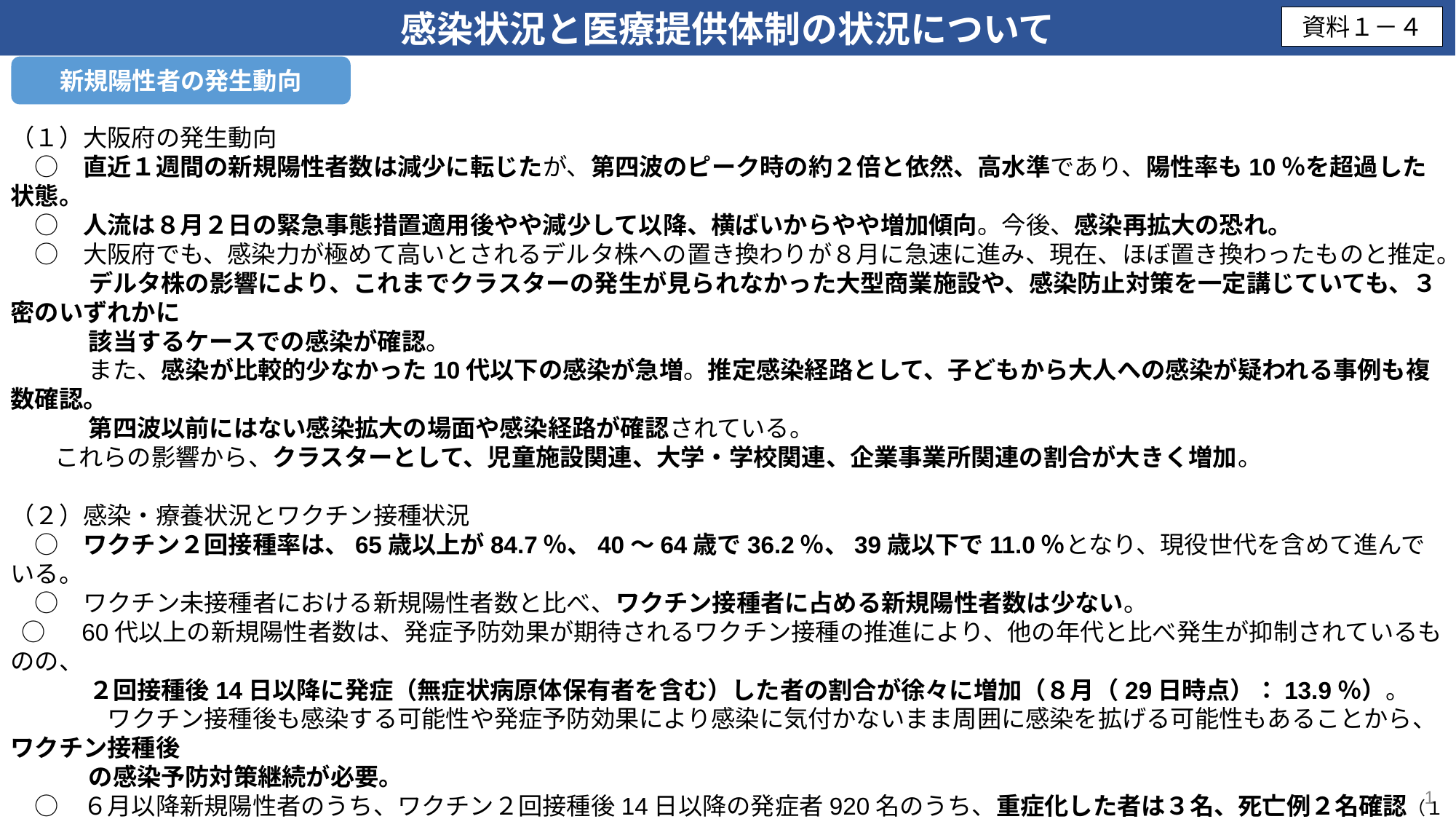

感染状況と医療提供体制の状況について
資料１－４
新規陽性者の発生動向

（１）大阪府の発生動向
　○　直近１週間の新規陽性者数は減少に転じたが、第四波のピーク時の約２倍と依然、高水準であり、陽性率も10％を超過した状態。
　○　人流は８月２日の緊急事態措置適用後やや減少して以降、横ばいからやや増加傾向。今後、感染再拡大の恐れ。
　○　大阪府でも、感染力が極めて高いとされるデルタ株への置き換わりが８月に急速に進み、現在、ほぼ置き換わったものと推定。
　　　 デルタ株の影響により、これまでクラスターの発生が見られなかった大型商業施設や、感染防止対策を一定講じていても、３密のいずれかに
　　　 該当するケースでの感染が確認。
　　　 また、感染が比較的少なかった10代以下の感染が急増。推定感染経路として、子どもから大人への感染が疑われる事例も複数確認。
　　　 第四波以前にはない感染拡大の場面や感染経路が確認されている。
       これらの影響から、クラスターとして、児童施設関連、大学・学校関連、企業事業所関連の割合が大きく増加。

（２）感染・療養状況とワクチン接種状況
　○　ワクチン２回接種率は、65歳以上が84.7％、40～64歳で36.2％、39歳以下で11.0％となり、現役世代を含めて進んでいる。
　○　ワクチン未接種者における新規陽性者数と比べ、ワクチン接種者に占める新規陽性者数は少ない。
  ○　60代以上の新規陽性者数は、発症予防効果が期待されるワクチン接種の推進により、他の年代と比べ発生が抑制されているものの、
　　　 ２回接種後14日以降に発症（無症状病原体保有者を含む）した者の割合が徐々に増加（８月（29日時点）：13.9％）。
　　　　ワクチン接種後も感染する可能性や発症予防効果により感染に気付かないまま周囲に感染を拡げる可能性もあることから、ワクチン接種後
　　　 の感染予防対策継続が必要。
　○　６月以降新規陽性者のうち、ワクチン２回接種後14日以降の発症者920名のうち、重症化した者は３名、死亡例２名確認（１名重複）。
　　　　ワクチン接種歴別の重症・死亡の割合は、未接種者に比べ、２回接種後14日以降に発症した者の方が低い（ワクチンによる重症化
　　　　予防効果が期待）。

1